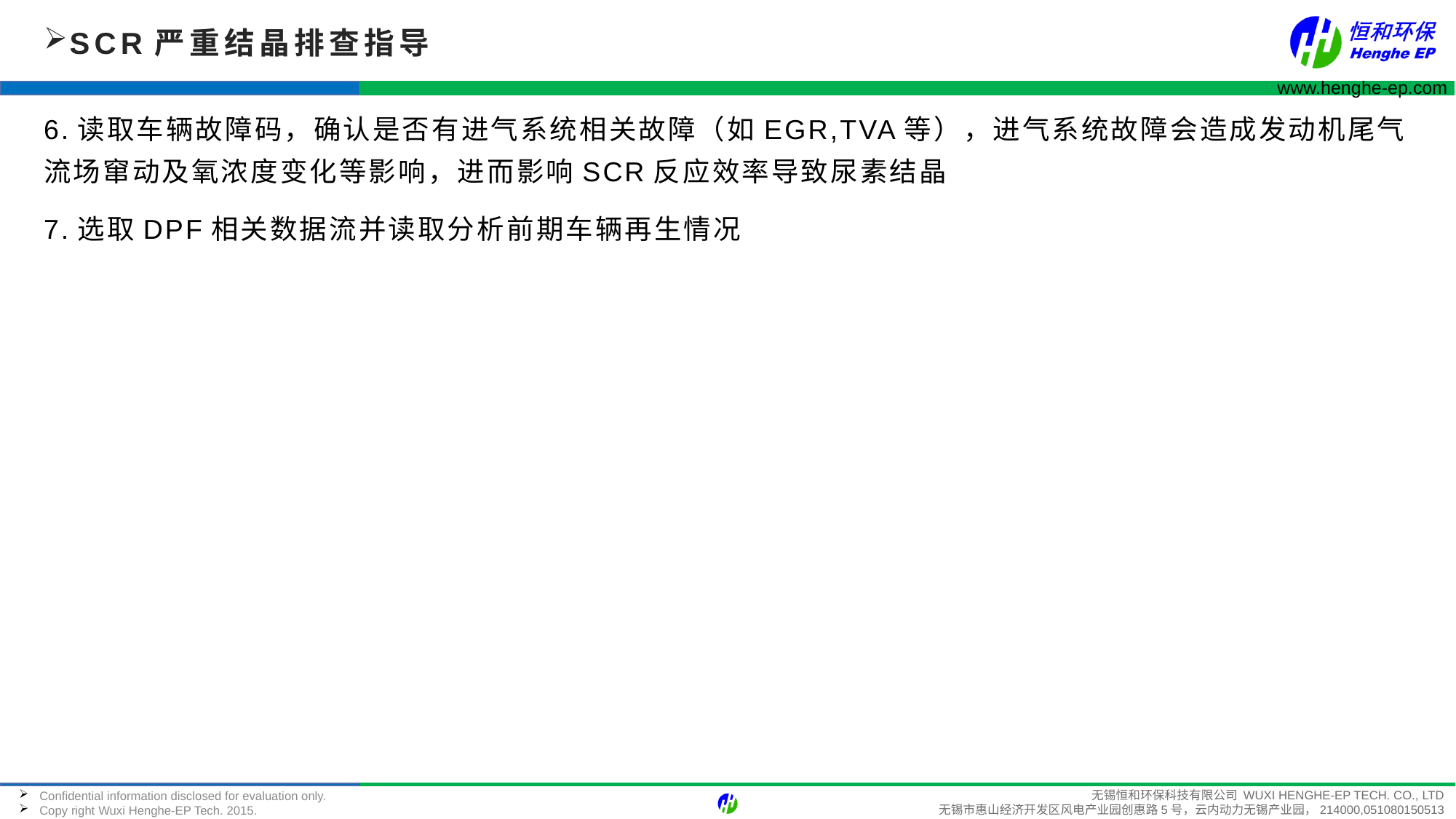

# SCR严重结晶排查指导
6.读取车辆故障码，确认是否有进气系统相关故障（如EGR,TVA等），进气系统故障会造成发动机尾气流场窜动及氧浓度变化等影响，进而影响SCR反应效率导致尿素结晶
7.选取DPF相关数据流并读取分析前期车辆再生情况